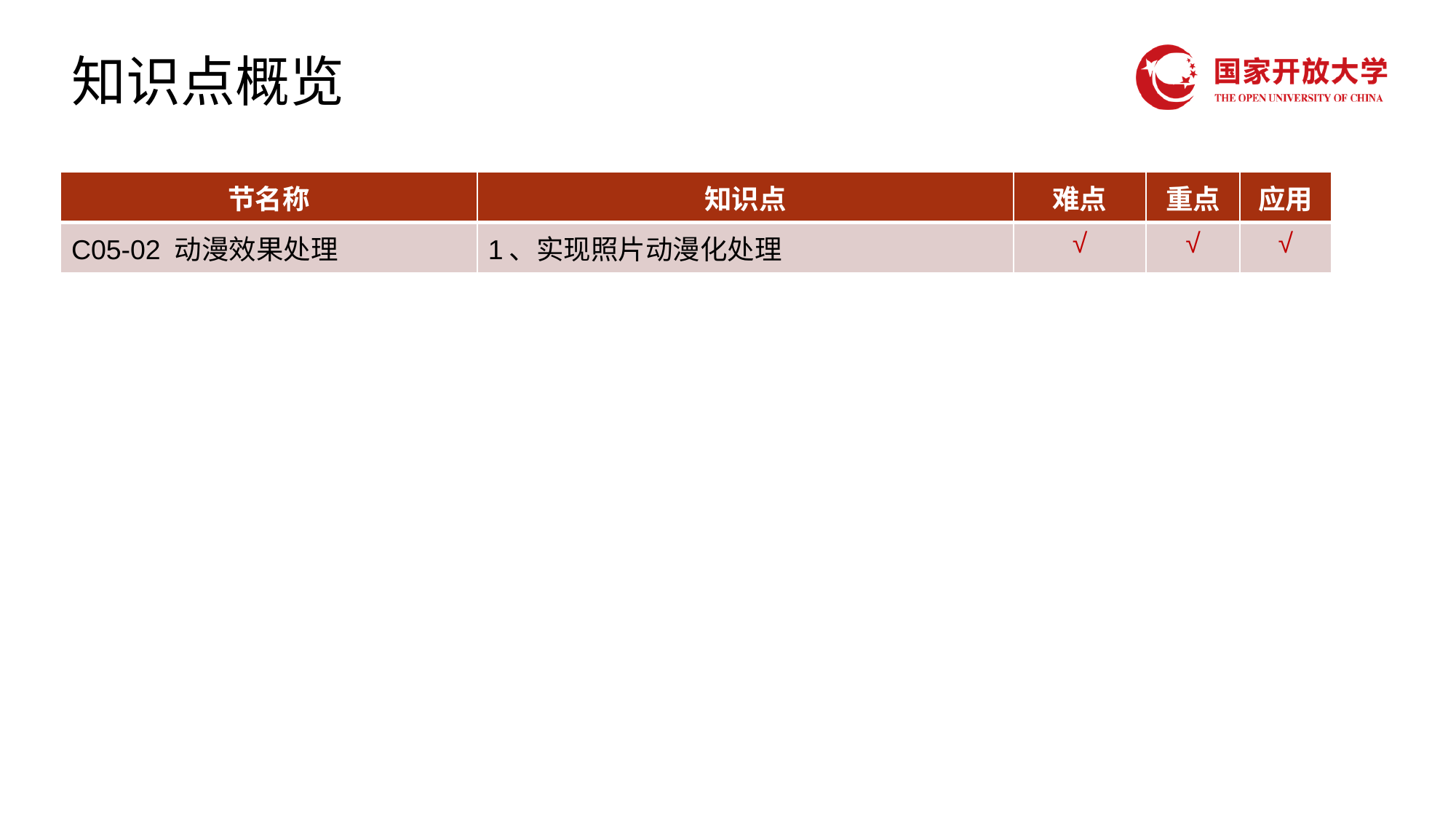

# 知识点概览
| 节名称 | 知识点 | 难点 | 重点 | 应用 |
| --- | --- | --- | --- | --- |
| C05-02 动漫效果处理 | 1、实现照片动漫化处理 | √ | √ | √ |